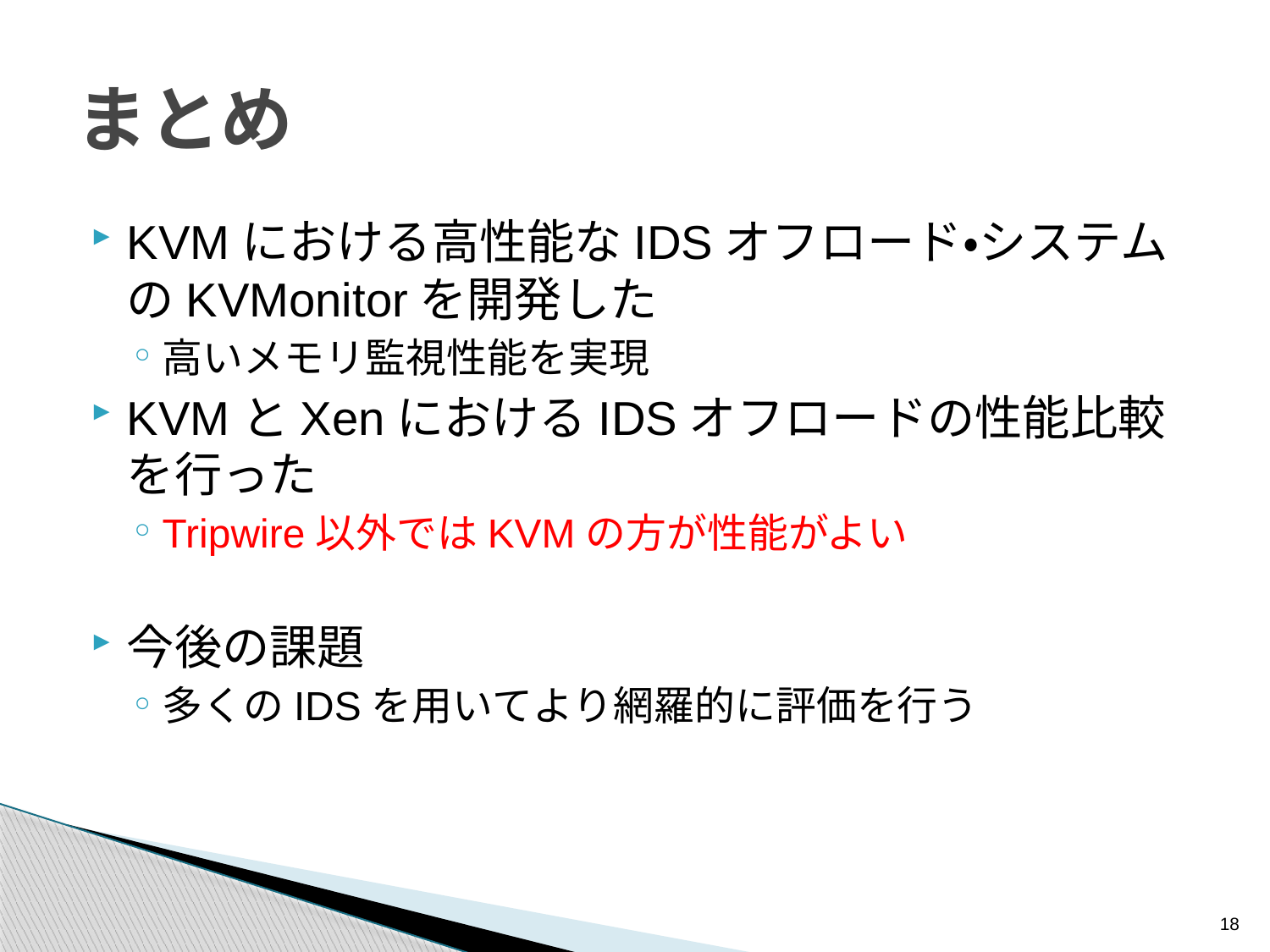

# まとめ
KVMにおける高性能なIDSオフロード・システムのKVMonitorを開発した
高いメモリ監視性能を実現
KVMとXenにおけるIDSオフロードの性能比較を行った
Tripwire以外ではKVMの方が性能がよい

今後の課題
多くのIDSを用いてより網羅的に評価を行う
18